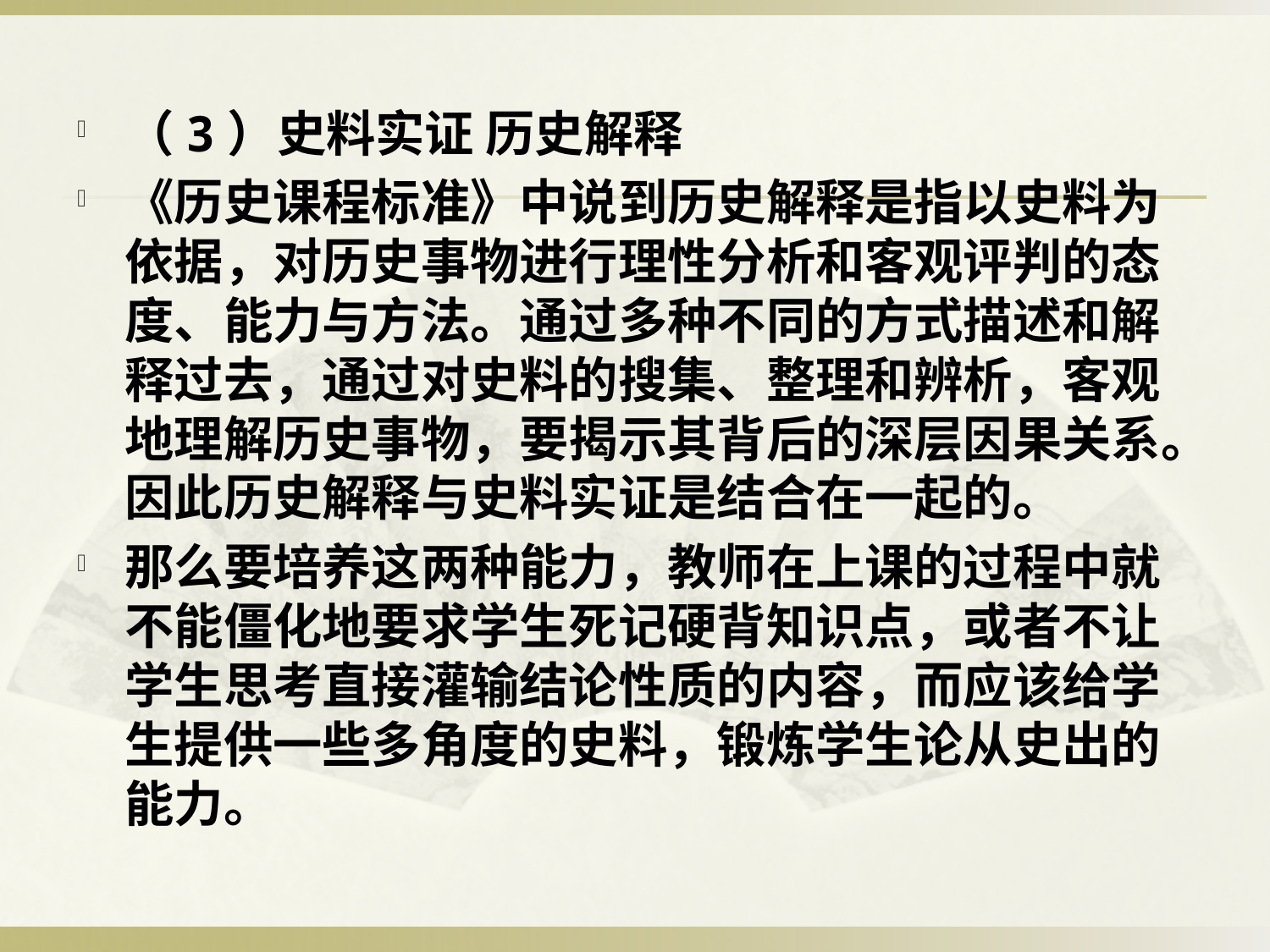

（3）史料实证 历史解释
《历史课程标准》中说到历史解释是指以史料为依据，对历史事物进行理性分析和客观评判的态度、能力与方法。通过多种不同的方式描述和解释过去，通过对史料的搜集、整理和辨析，客观地理解历史事物，要揭示其背后的深层因果关系。因此历史解释与史料实证是结合在一起的。
那么要培养这两种能力，教师在上课的过程中就不能僵化地要求学生死记硬背知识点，或者不让学生思考直接灌输结论性质的内容，而应该给学生提供一些多角度的史料，锻炼学生论从史出的能力。